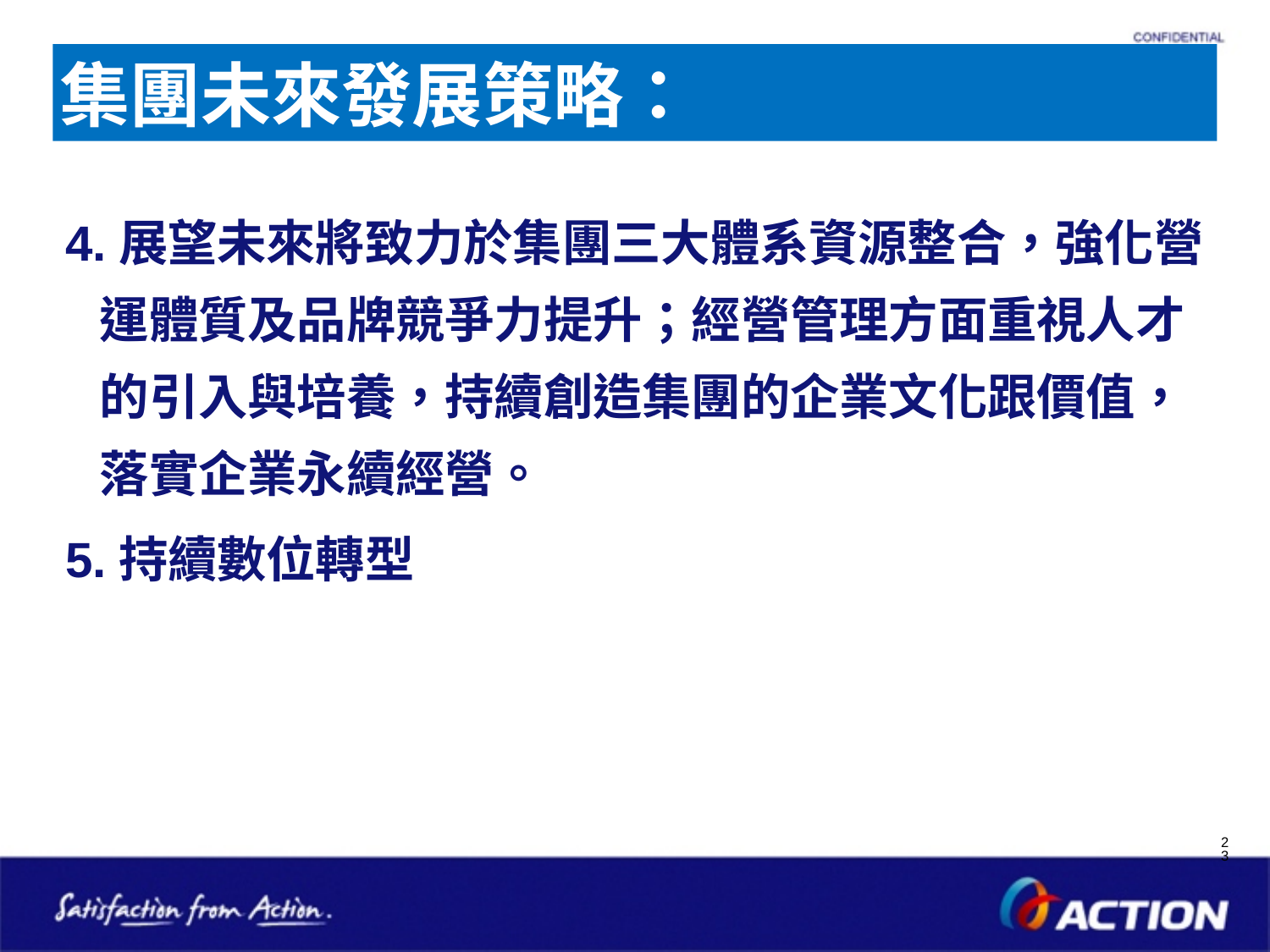

# 集團未來發展策略：
4.展望未來將致力於集團三大體系資源整合，強化營運體質及品牌競爭力提升；經營管理方面重視人才的引入與培養，持續創造集團的企業文化跟價值，落實企業永續經營。
5.持續數位轉型

23